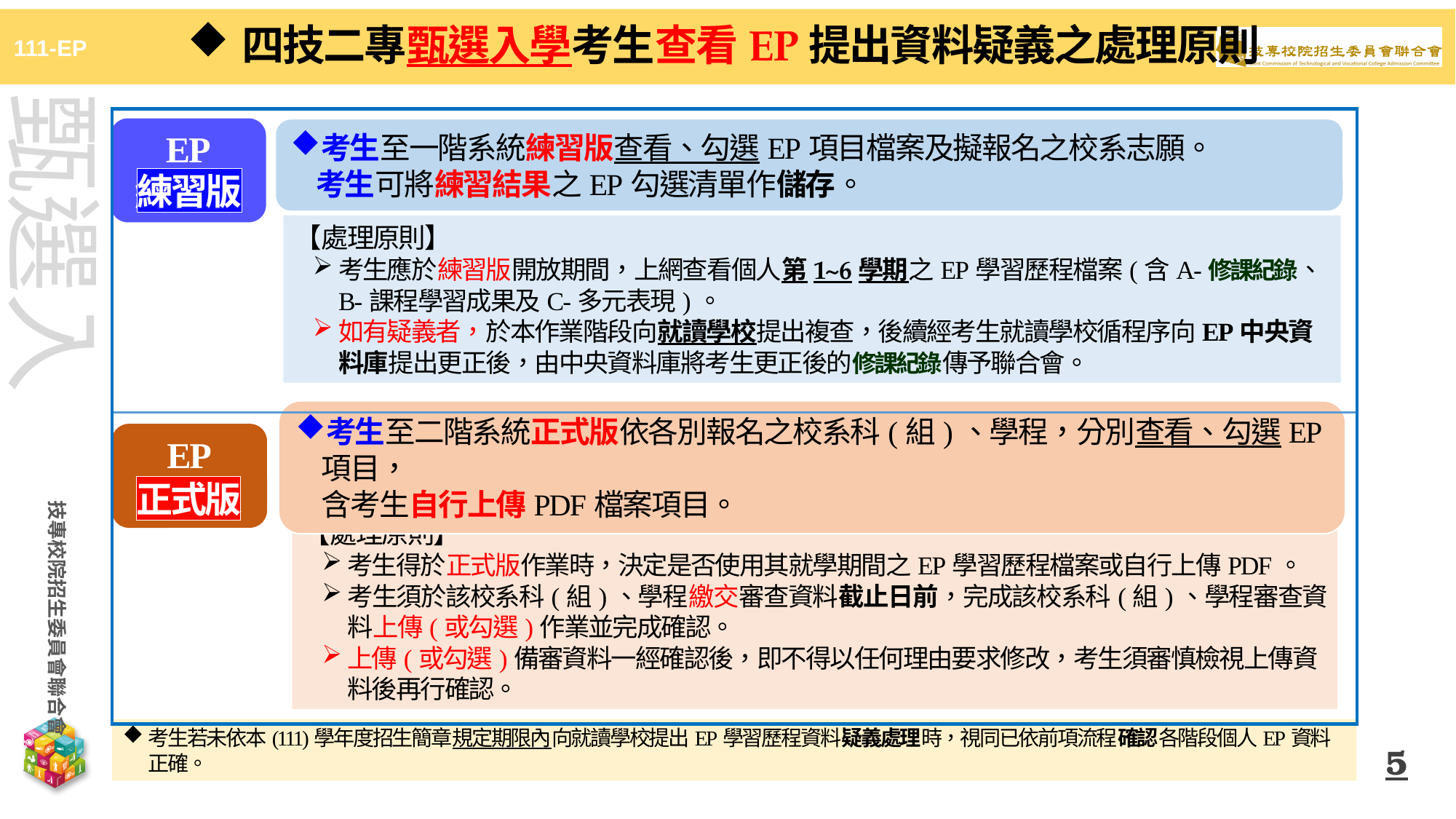

四技二專甄選入學考生查看EP提出資料疑義之處理原則

EP
練習版
考生至一階系統練習版查看、勾選EP項目檔案及擬報名之校系志願。
考生可將練習結果之EP勾選清單作儲存。
練習版
【處理原則】
考生應於練習版開放期間，上網查看個人第1~6學期之EP學習歷程檔案(含A-修課紀錄、B-課程學習成果及C-多元表現)。
如有疑義者，於本作業階段向就讀學校提出複查，後續經考生就讀學校循程序向EP中央資料庫提出更正後，由中央資料庫將考生更正後的修課紀錄傳予聯合會。
考生至二階系統正式版依各別報名之校系科(組)、學程，分別查看、勾選EP項目，
含考生自行上傳PDF檔案項目。
EP
正式版
正式版
【處理原則】
考生得於正式版作業時，決定是否使用其就學期間之EP學習歷程檔案或自行上傳PDF。
考生須於該校系科(組)、學程繳交審查資料截止日前，完成該校系科(組)、學程審查資料上傳(或勾選)作業並完成確認。
上傳(或勾選)備審資料一經確認後，即不得以任何理由要求修改，考生須審慎檢視上傳資料後再行確認。
考生若未依本(111)學年度招生簡章規定期限內向就讀學校提出EP學習歷程資料疑義處理時，視同已依前項流程確認各階段個人EP資料正確。